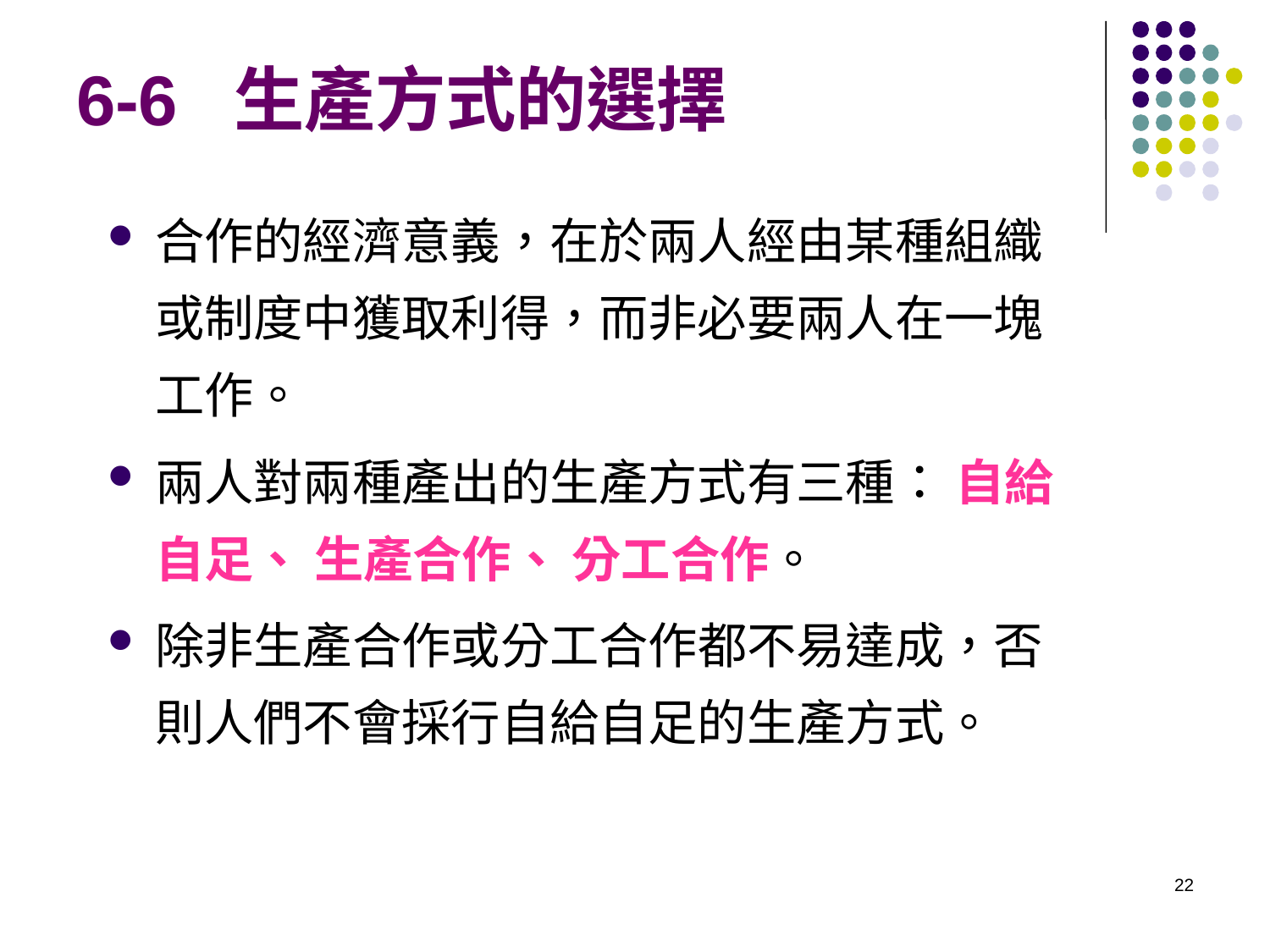

# 6-6  生產方式的選擇
合作的經濟意義，在於兩人經由某種組織或制度中獲取利得，而非必要兩人在一塊工作。
兩人對兩種產出的生產方式有三種： 自給自足、 生產合作、 分工合作。
除非生產合作或分工合作都不易達成，否則人們不會採行自給自足的生產方式。
22